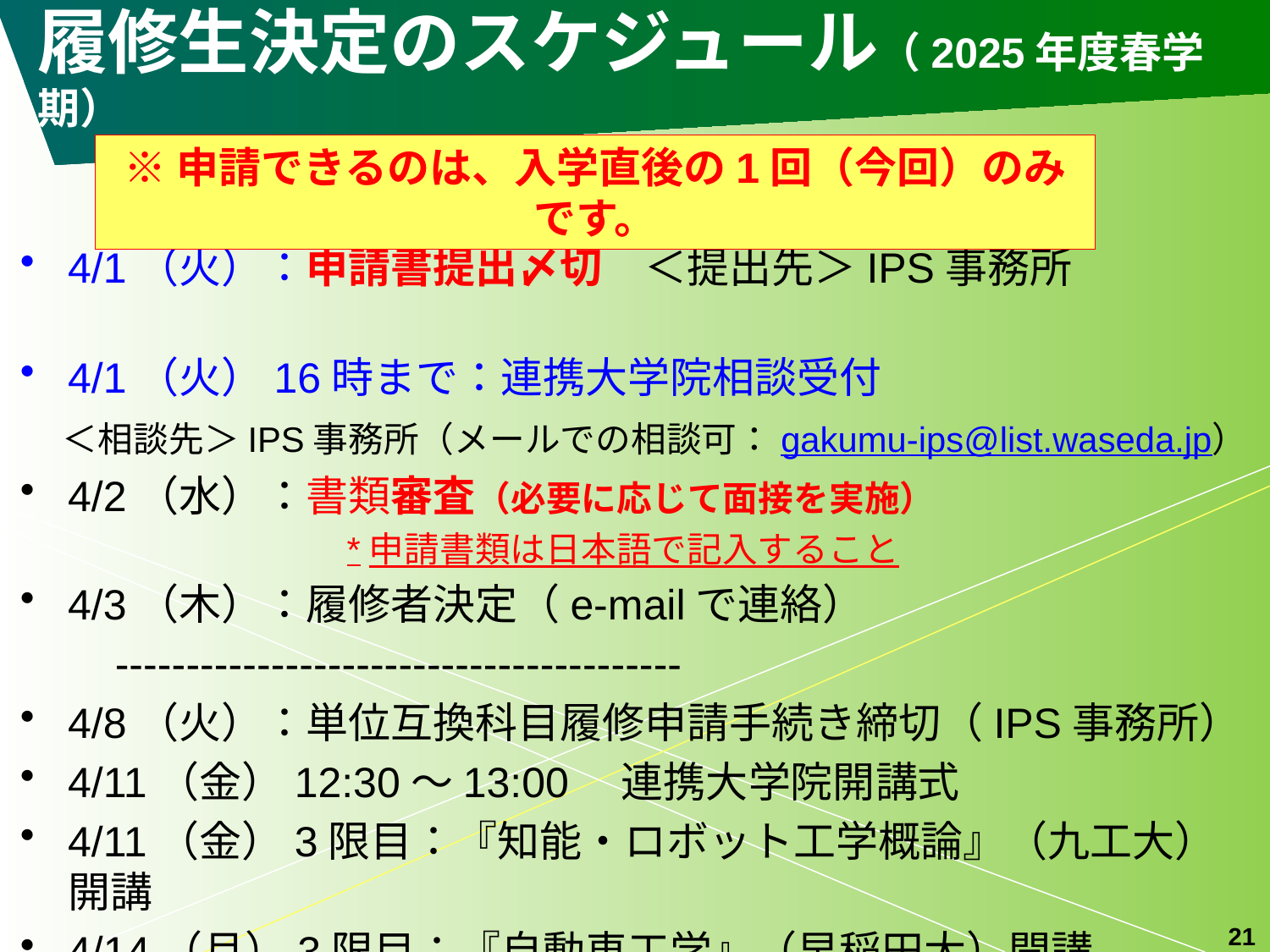

# 履修生決定のスケジュール（2025年度春学期）
※申請できるのは、入学直後の1回（今回）のみです。

4/1（火）：申請書提出〆切　＜提出先＞IPS事務所
4/1（火）16時まで：連携大学院相談受付
　＜相談先＞IPS事務所（メールでの相談可：gakumu-ips@list.waseda.jp）
4/2（水）：書類審査（必要に応じて面接を実施）
　　　　　　　　　*申請書類は日本語で記入すること
4/3（木）：履修者決定（e-mailで連絡）
　　----------------------------------------
4/8（火）：単位互換科目履修申請手続き締切（IPS事務所）
4/11（金）12:30～13:00　連携大学院開講式
4/11（金）3限目：『知能・ロボット工学概論』（九工大）開講
4/14（月）3限目：『自動車工学』（早稲田大）開講

21